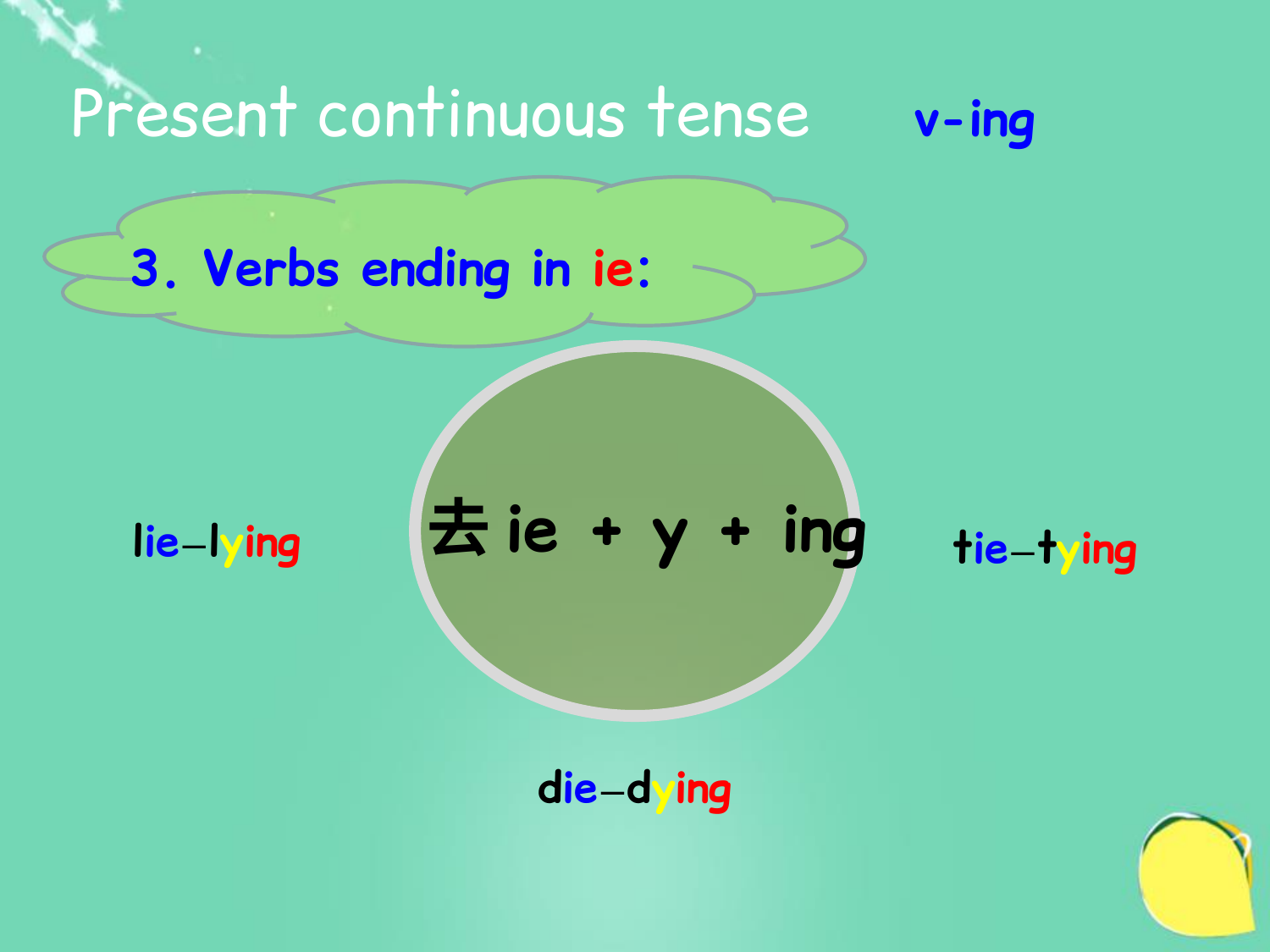

Present continuous tense
v-ing

  3. Verbs ending in ie:

去ie + y + ing
lie—lying
tie—tying
die—dying